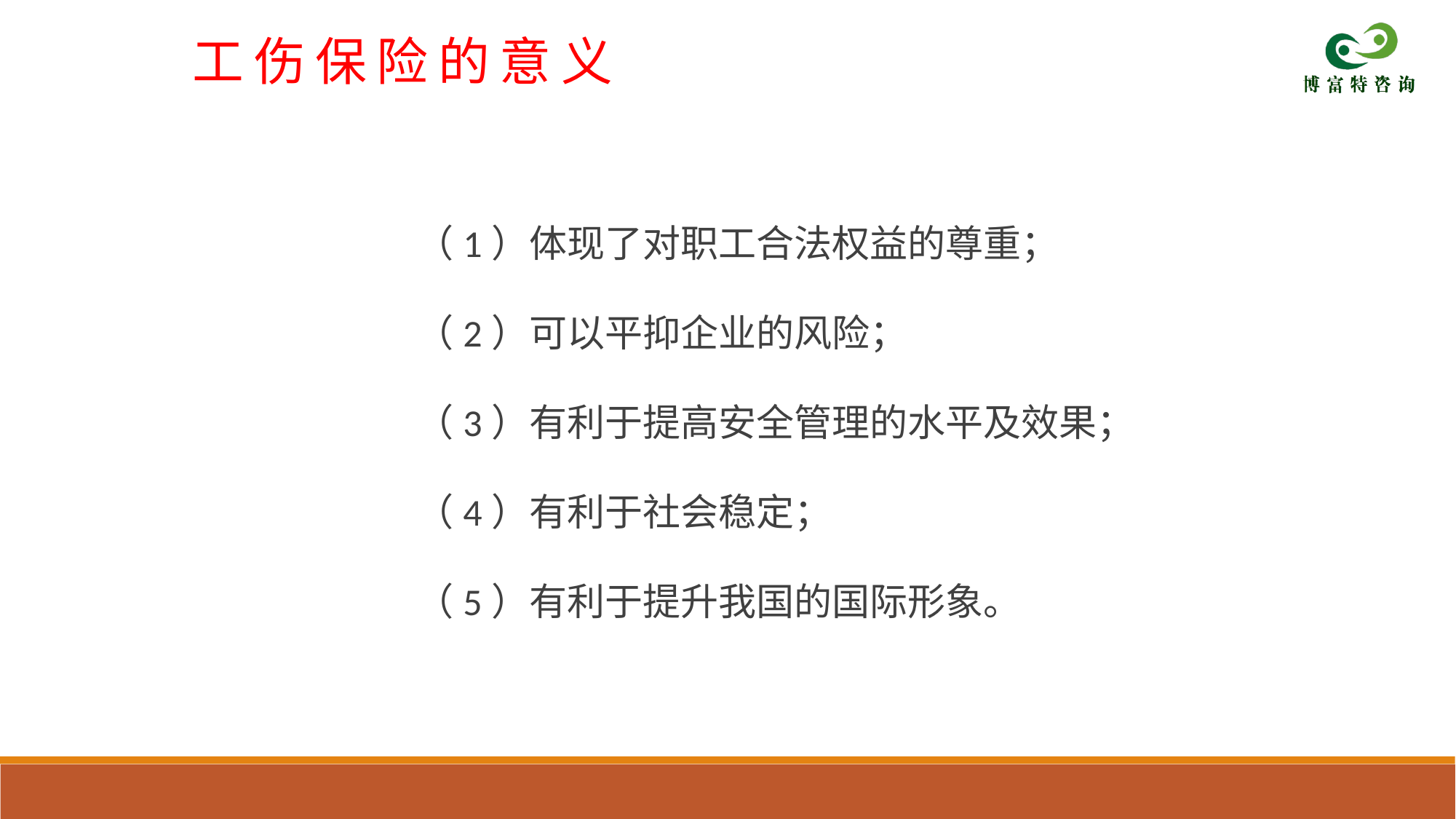

工 伤 保 险 的 意 义
（1）体现了对职工合法权益的尊重；
（2）可以平抑企业的风险；
（3）有利于提高安全管理的水平及效果；
（4）有利于社会稳定；
（5）有利于提升我国的国际形象。